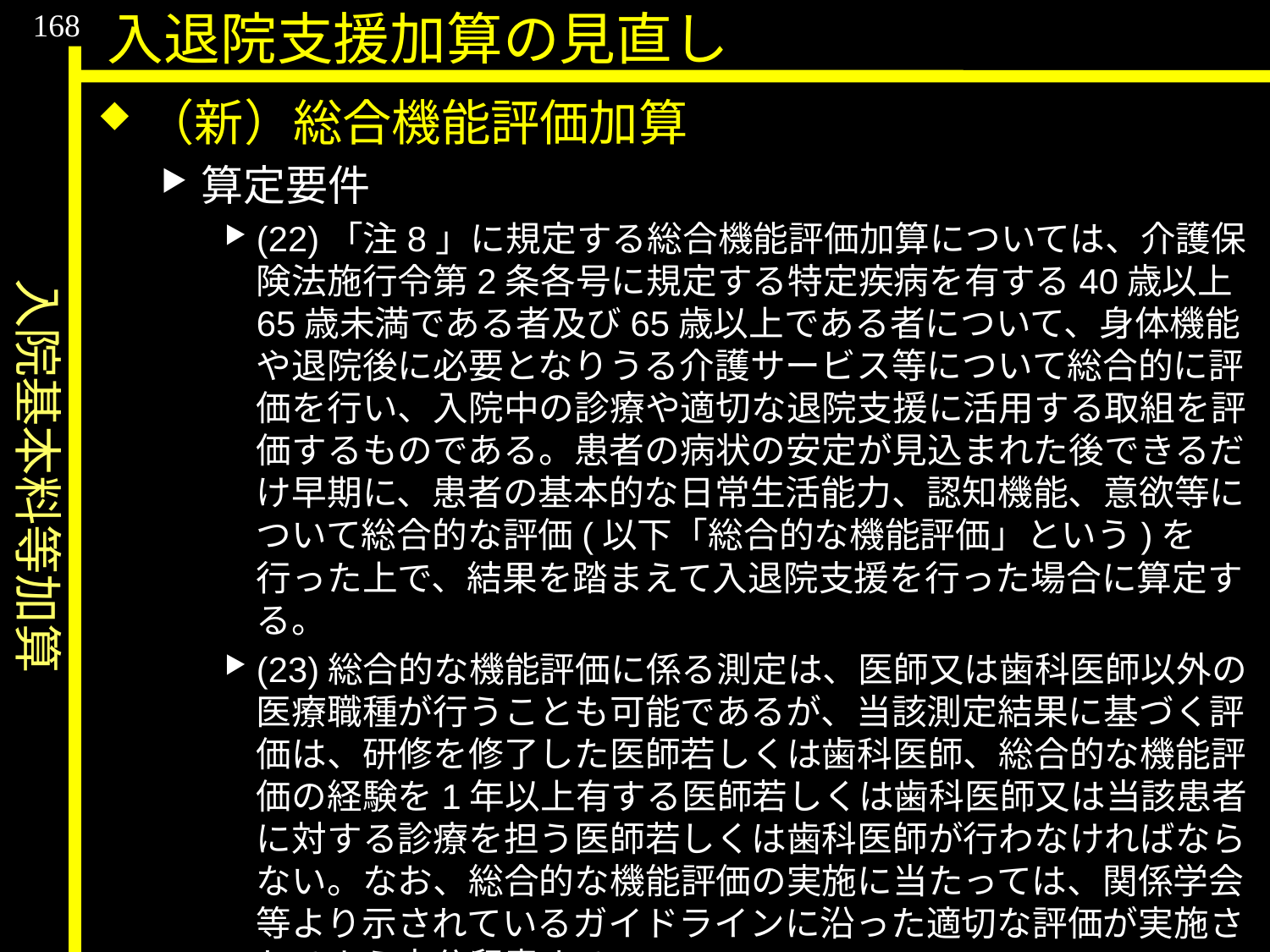

入院基本料等加算
168
入退院支援加算の見直し

（新）総合機能評価加算
算定要件
(22)「注8」に規定する総合機能評価加算については、介護保険法施行令第2条各号に規定する特定疾病を有する40歳以上65歳未満である者及び65歳以上である者について、身体機能や退院後に必要となりうる介護サービス等について総合的に評価を行い、入院中の診療や適切な退院支援に活用する取組を評価するものである。患者の病状の安定が見込まれた後できるだけ早期に、患者の基本的な日常生活能力、認知機能、意欲等について総合的な評価(以下「総合的な機能評価」という)を行った上で、結果を踏まえて入退院支援を行った場合に算定する。
(23)総合的な機能評価に係る測定は、医師又は歯科医師以外の医療職種が行うことも可能であるが、当該測定結果に基づく評価は、研修を修了した医師若しくは歯科医師、総合的な機能評価の経験を1年以上有する医師若しくは歯科医師又は当該患者に対する診療を担う医師若しくは歯科医師が行わなければならない。なお、総合的な機能評価の実施に当たっては、関係学会等より示されているガイドラインに沿った適切な評価が実施されるよう十分留意する。